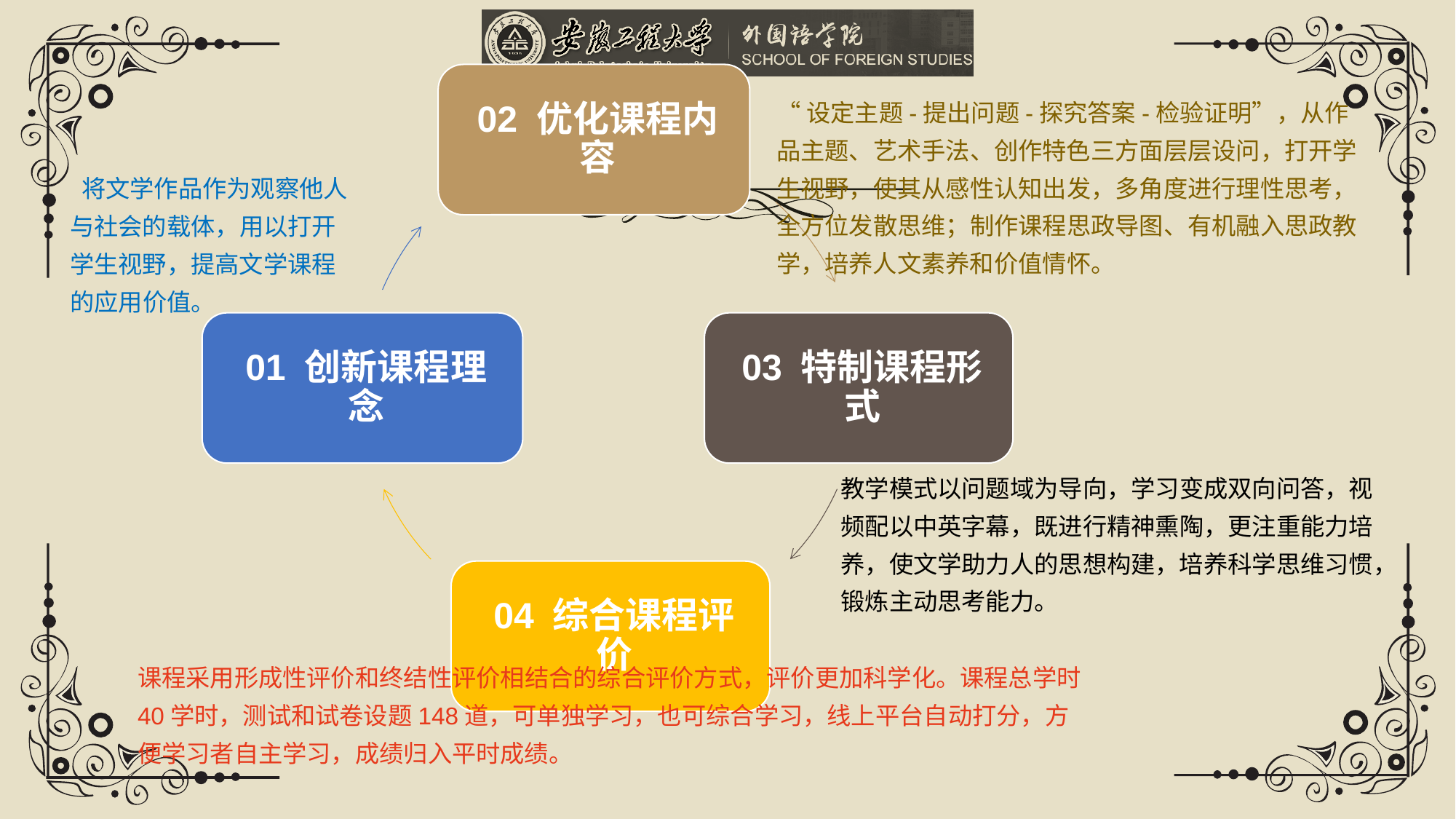

02 优化课程内容
03 特制课程形式
04 综合课程评价
01 创新课程理念
“设定主题-提出问题-探究答案-检验证明”，从作品主题、艺术手法、创作特色三方面层层设问，打开学生视野，使其从感性认知出发，多角度进行理性思考，全方位发散思维；制作课程思政导图、有机融入思政教学，培养人文素养和价值情怀。

 将文学作品作为观察他人与社会的载体，用以打开学生视野，提高文学课程的应用价值。
教学模式以问题域为导向，学习变成双向问答，视频配以中英字幕，既进行精神熏陶，更注重能力培养，使文学助力人的思想构建，培养科学思维习惯，锻炼主动思考能力。
课程采用形成性评价和终结性评价相结合的综合评价方式，评价更加科学化。课程总学时40学时，测试和试卷设题148道，可单独学习，也可综合学习，线上平台自动打分，方便学习者自主学习，成绩归入平时成绩。